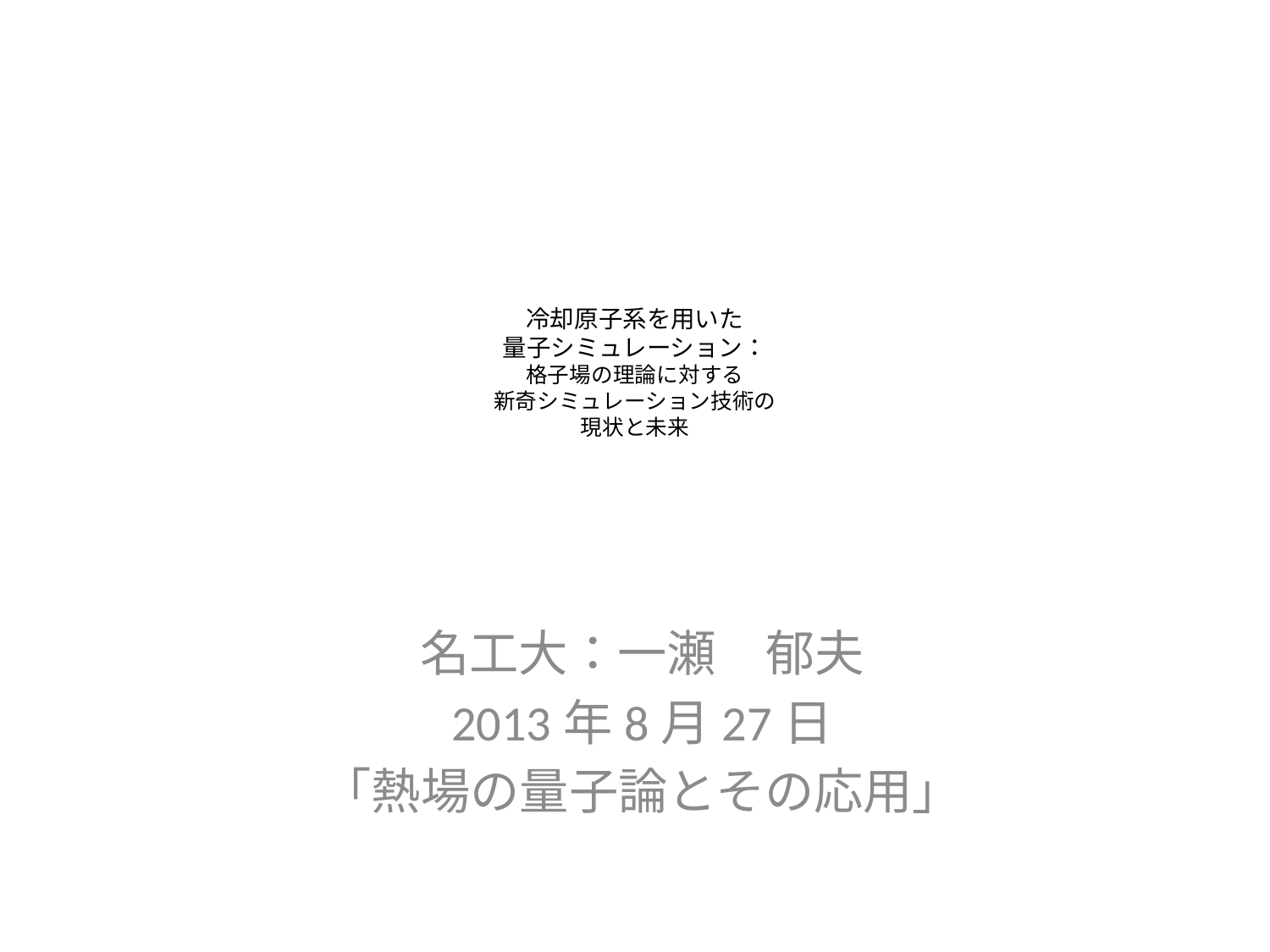

# 冷却原子系を用いた 量子シミュレーション： 格子場の理論に対する 新奇シミュレーション技術の 現状と未来
名工大：一瀬　郁夫
2013年8月27日
「熱場の量子論とその応用」